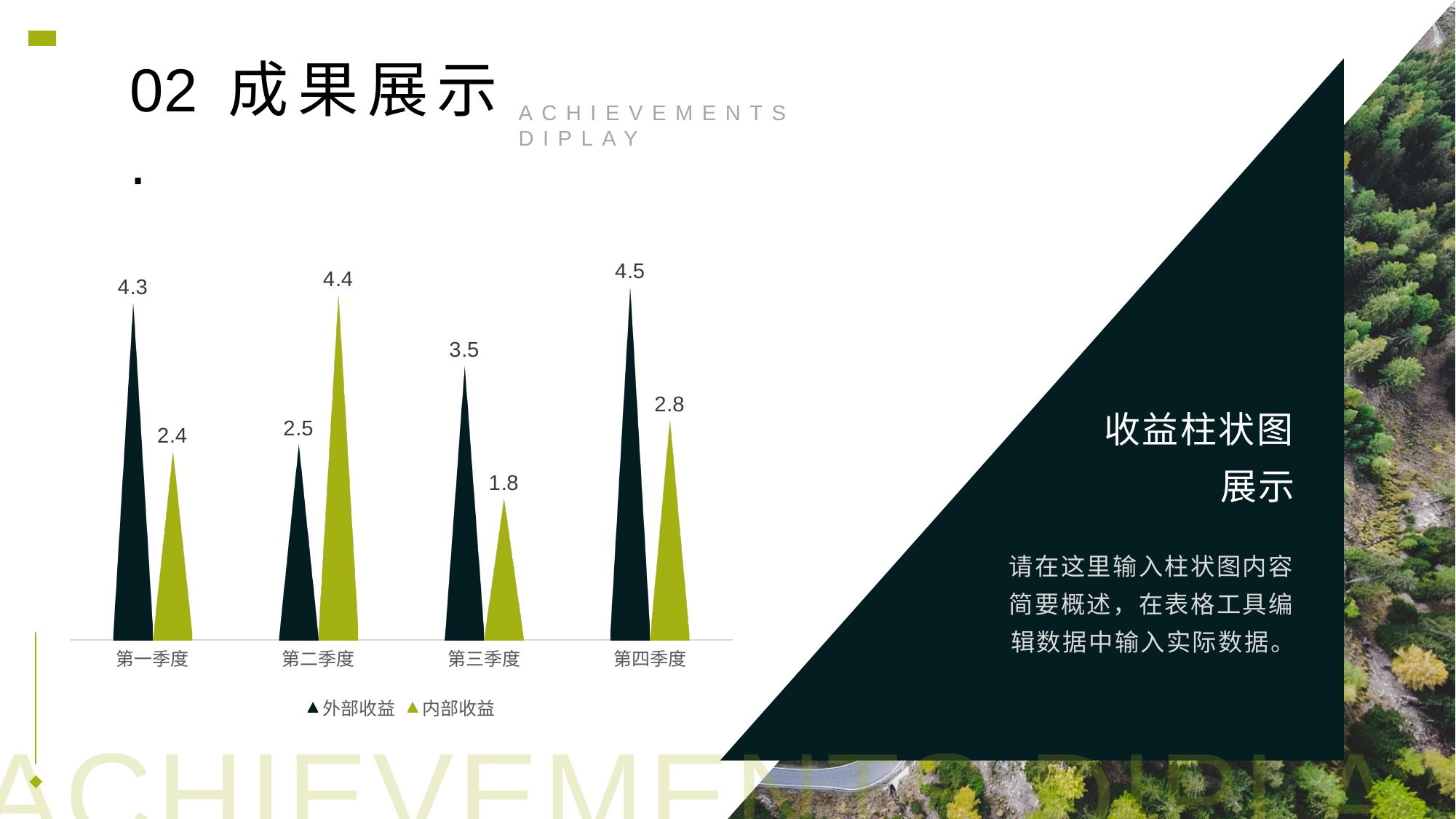

02.
成果展示
ACHIEVEMENTS DIPLAY

### Chart

| Category | 外部收益 | 内部收益 |
|---|---|---|
| 第一季度 | 4.3 | 2.4 |
| 第二季度 | 2.5 | 4.4 |
| 第三季度 | 3.5 | 1.8 |
| 第四季度 | 4.5 | 2.8 |
收益柱状图展示
请在这里输入柱状图内容简要概述，在表格工具编辑数据中输入实际数据。

ACHIEVEMENTS DIPLAY